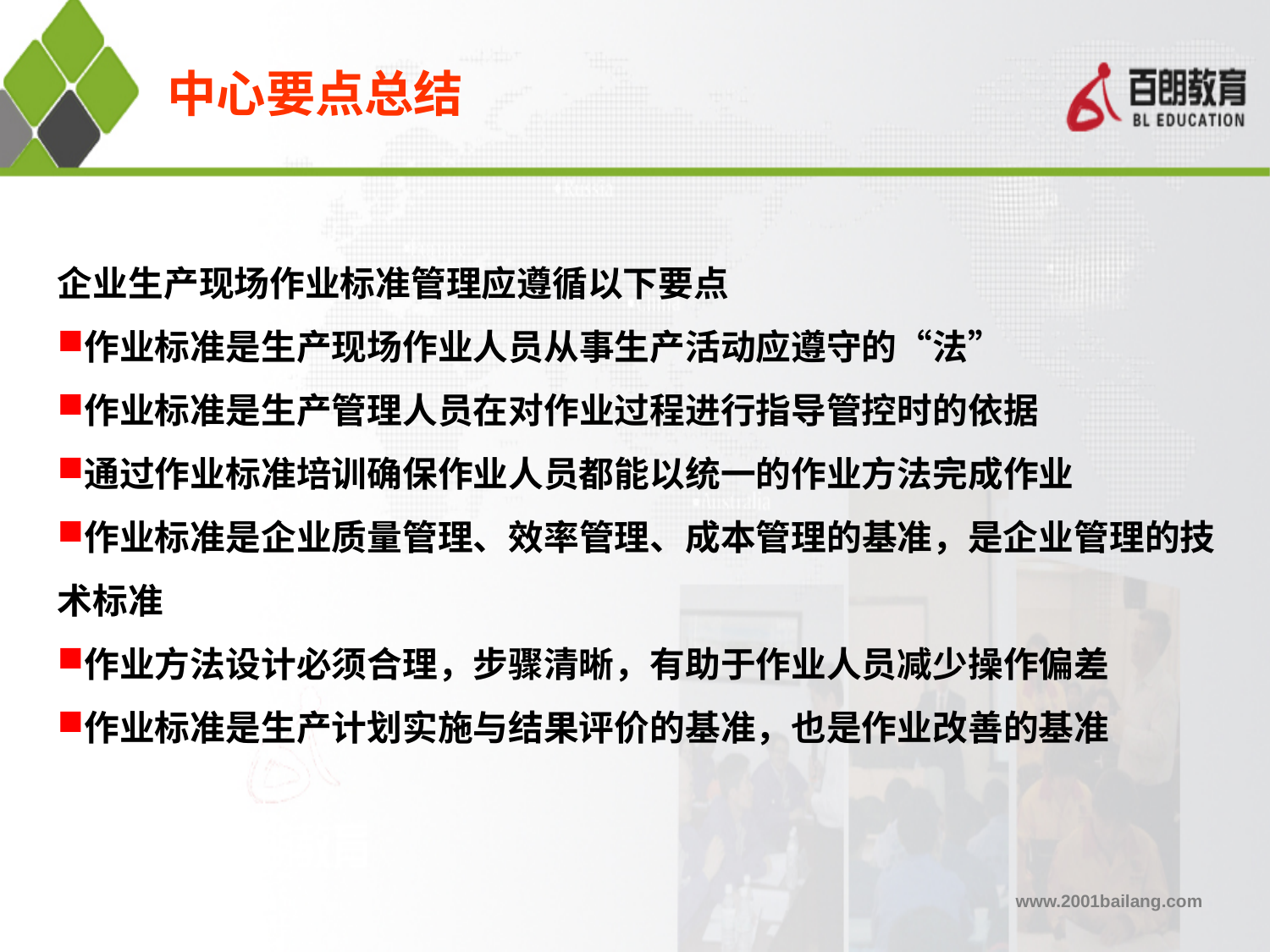

中心要点总结
企业生产现场作业标准管理应遵循以下要点
作业标准是生产现场作业人员从事生产活动应遵守的“法”
作业标准是生产管理人员在对作业过程进行指导管控时的依据
通过作业标准培训确保作业人员都能以统一的作业方法完成作业
作业标准是企业质量管理、效率管理、成本管理的基准，是企业管理的技术标准
作业方法设计必须合理，步骤清晰，有助于作业人员减少操作偏差
作业标准是生产计划实施与结果评价的基准，也是作业改善的基准